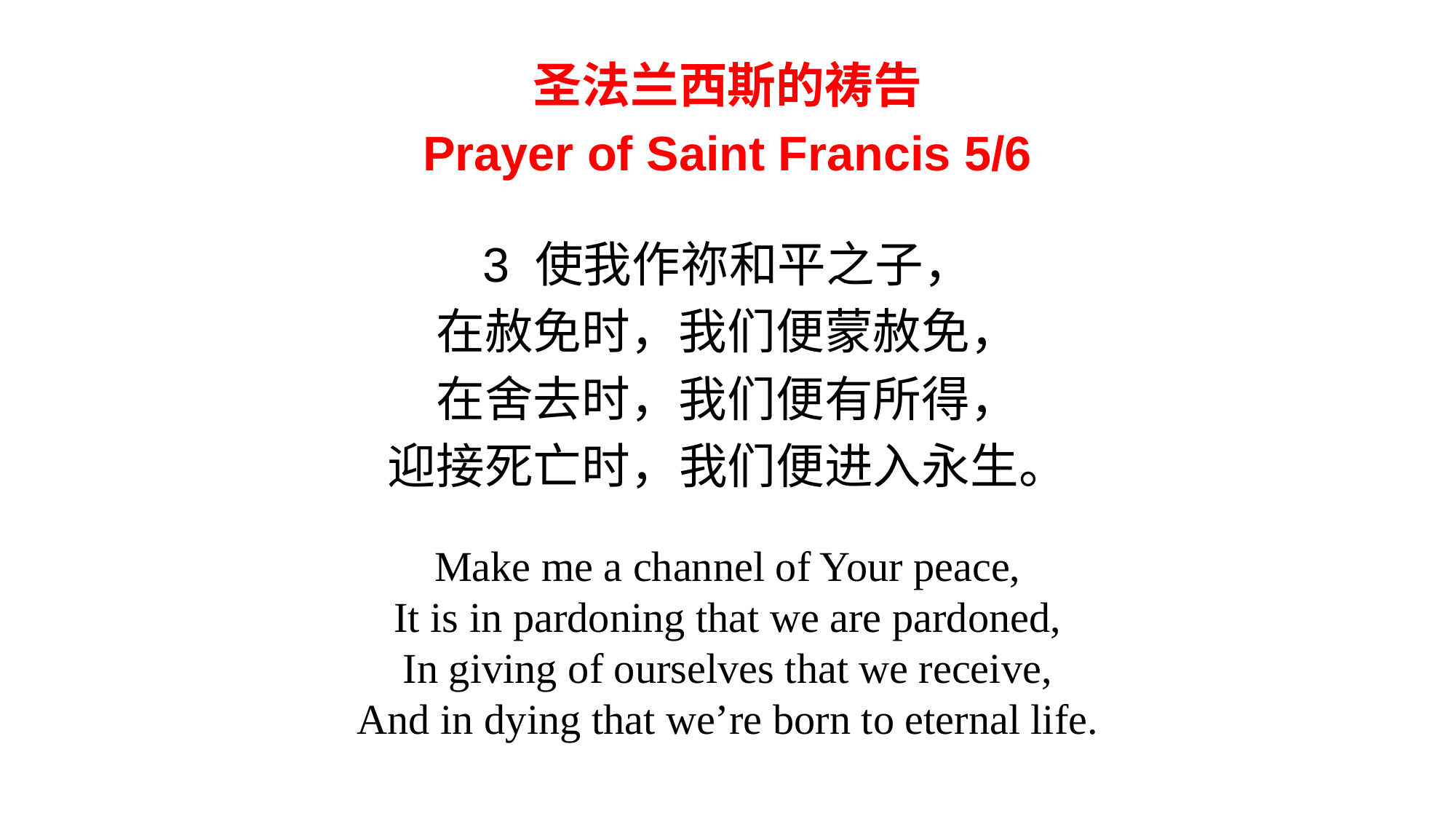

圣法兰西斯的祷告
Prayer of Saint Francis 5/6
3 使我作祢和平之子，
在赦免时，我们便蒙赦免，
在舍去时，我们便有所得，
迎接死亡时，我们便进入永生。

Make me a channel of Your peace,
It is in pardoning that we are pardoned,
In giving of ourselves that we receive,
And in dying that we’re born to eternal life.